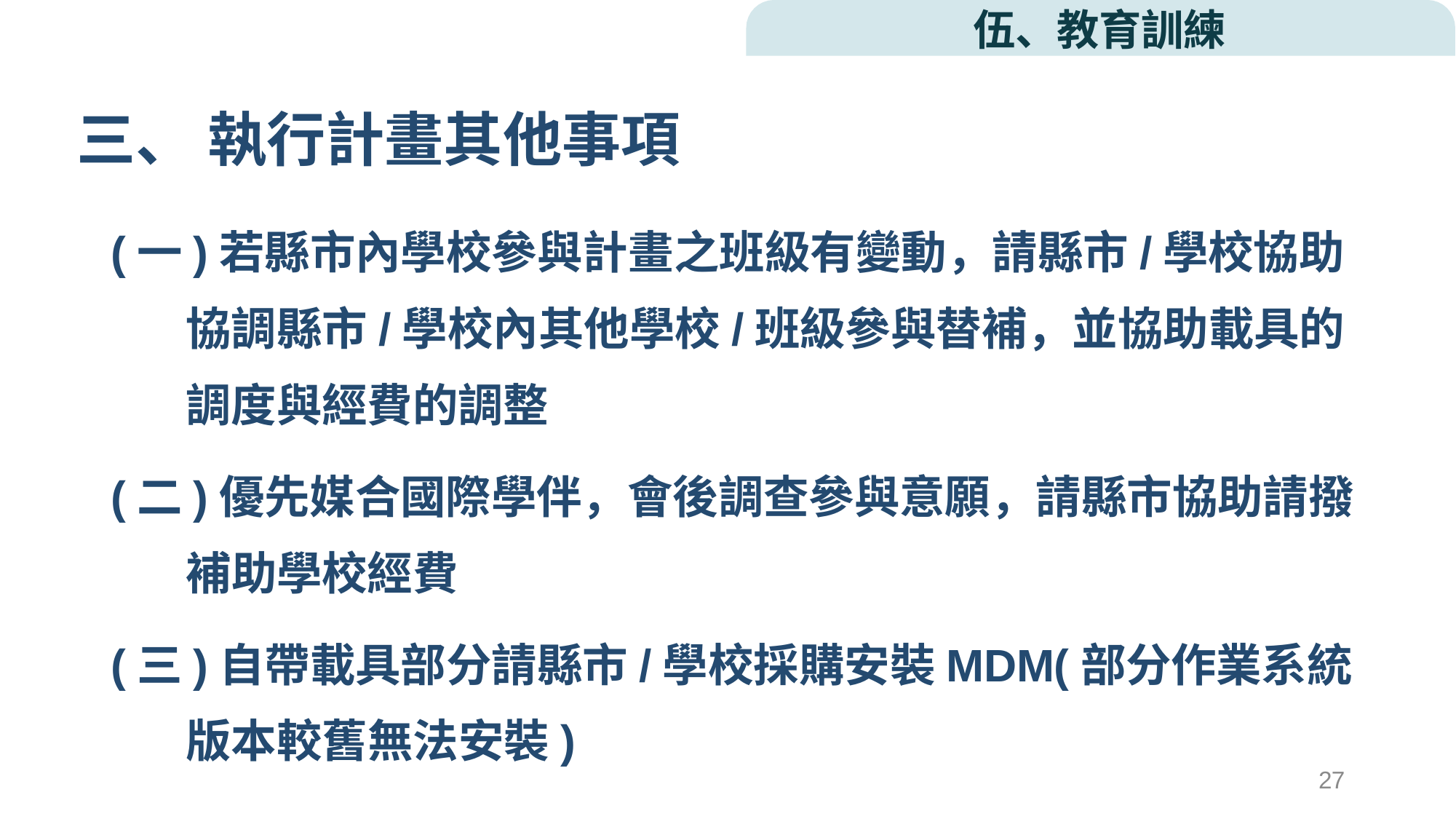

伍、教育訓練
# 三、 執行計畫其他事項
(一)若縣市內學校參與計畫之班級有變動，請縣市/學校協助協調縣市/學校內其他學校/班級參與替補，並協助載具的調度與經費的調整
(二)優先媒合國際學伴，會後調查參與意願，請縣市協助請撥補助學校經費
(三)自帶載具部分請縣市/學校採購安裝MDM(部分作業系統版本較舊無法安裝)
27